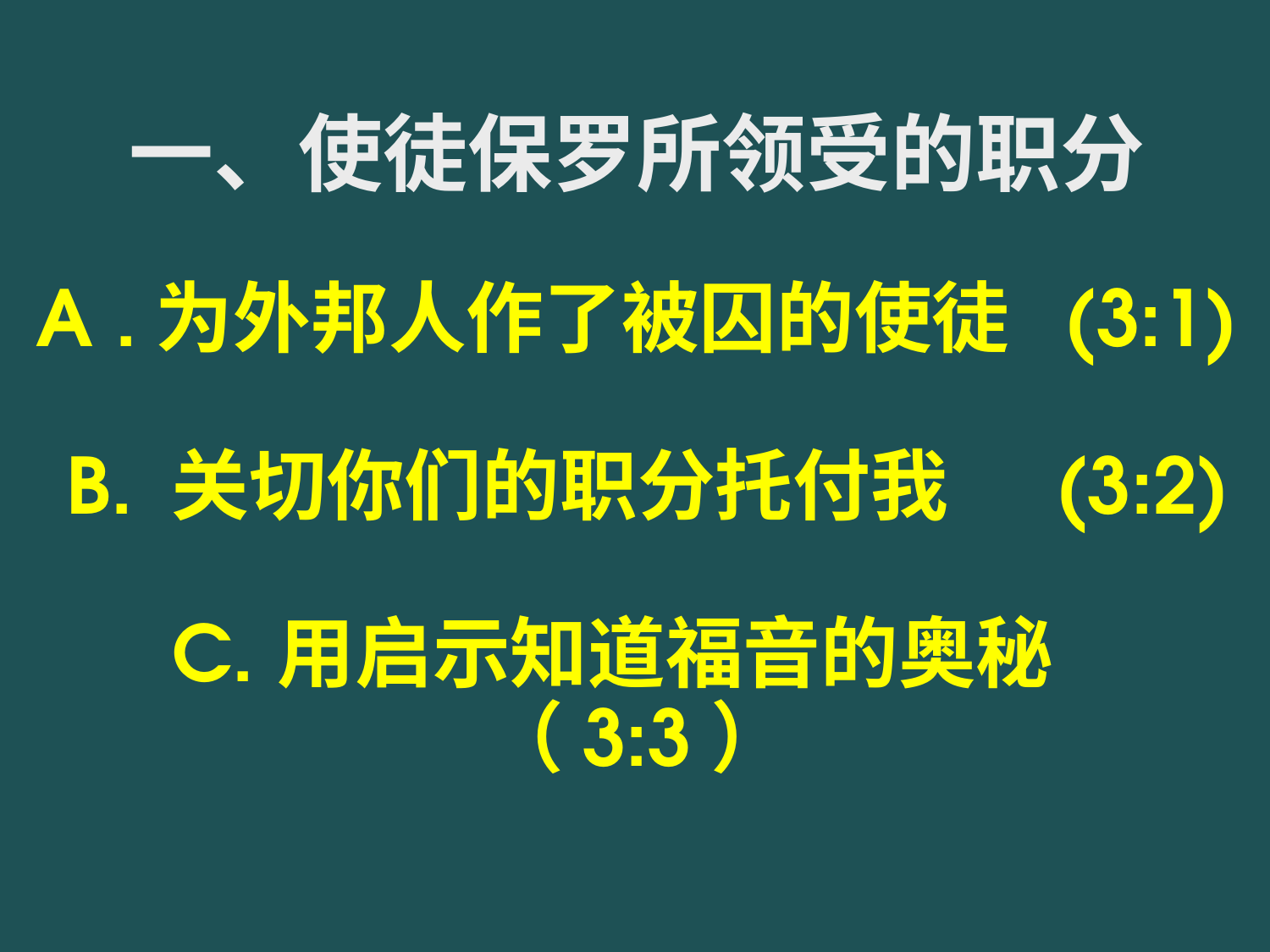

# 一、使徒保罗所领受的职分 A .为外邦人作了被囚的使徒  (3:1) B.	关切你们的职分托付我     (3:2) C.	用启示知道福音的奥秘     （3:3）